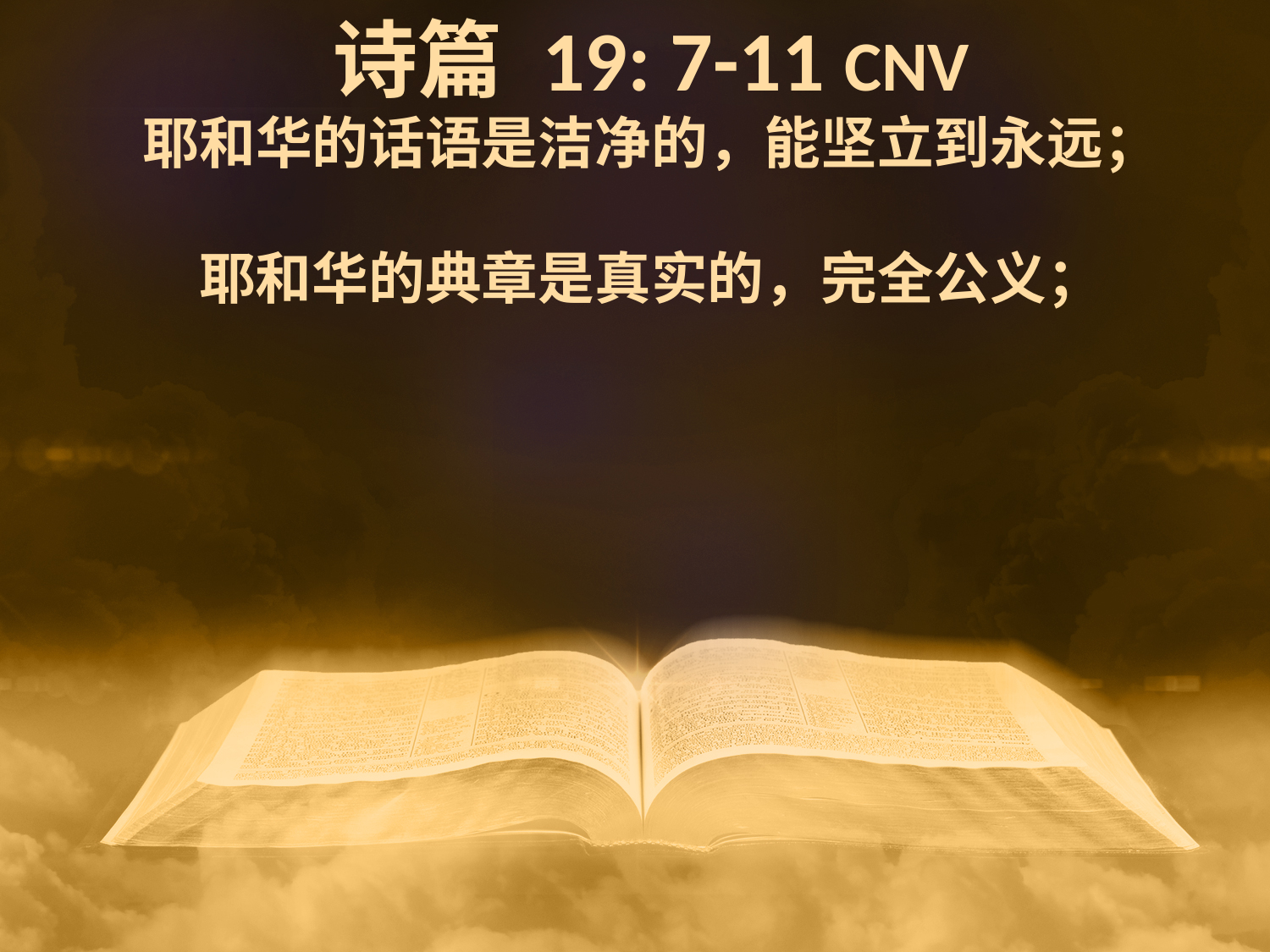

诗篇 19: 7-11 CNV
耶和华的话语是洁净的，能坚立到永远；

耶和华的典章是真实的，完全公义；